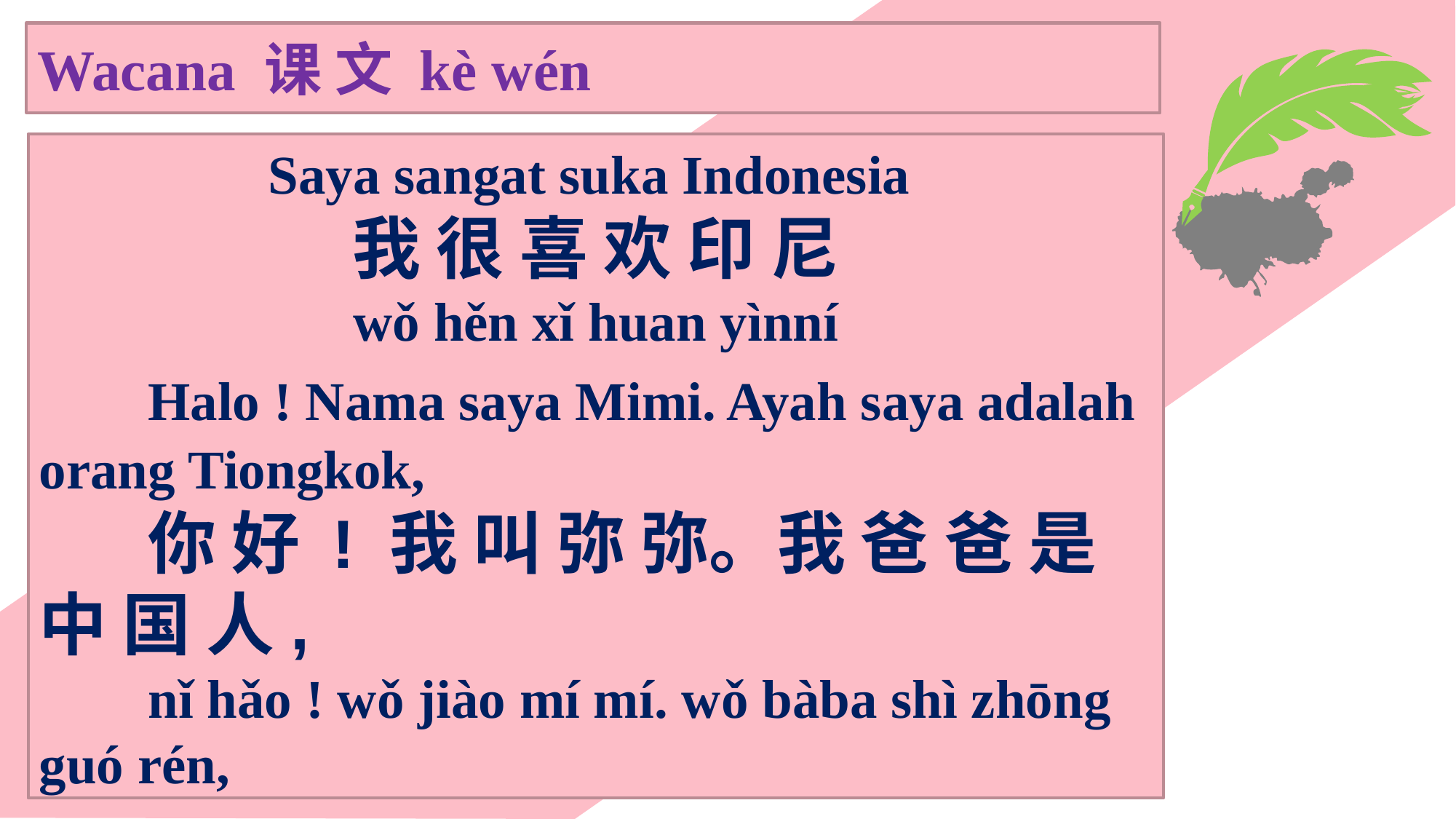

Wacana 课 文 kè wén

Saya sangat suka Indonesia
我 很 喜 欢 印 尼
wǒ hěn xǐ huan yìnní
	Halo ! Nama saya Mimi. Ayah saya adalah orang Tiongkok,
	你 好 ! 我 叫 弥 弥。我 爸 爸 是 中 国 人,
	nǐ hǎo ! wǒ jiào mí mí. wǒ bàba shì zhōng guó rén,